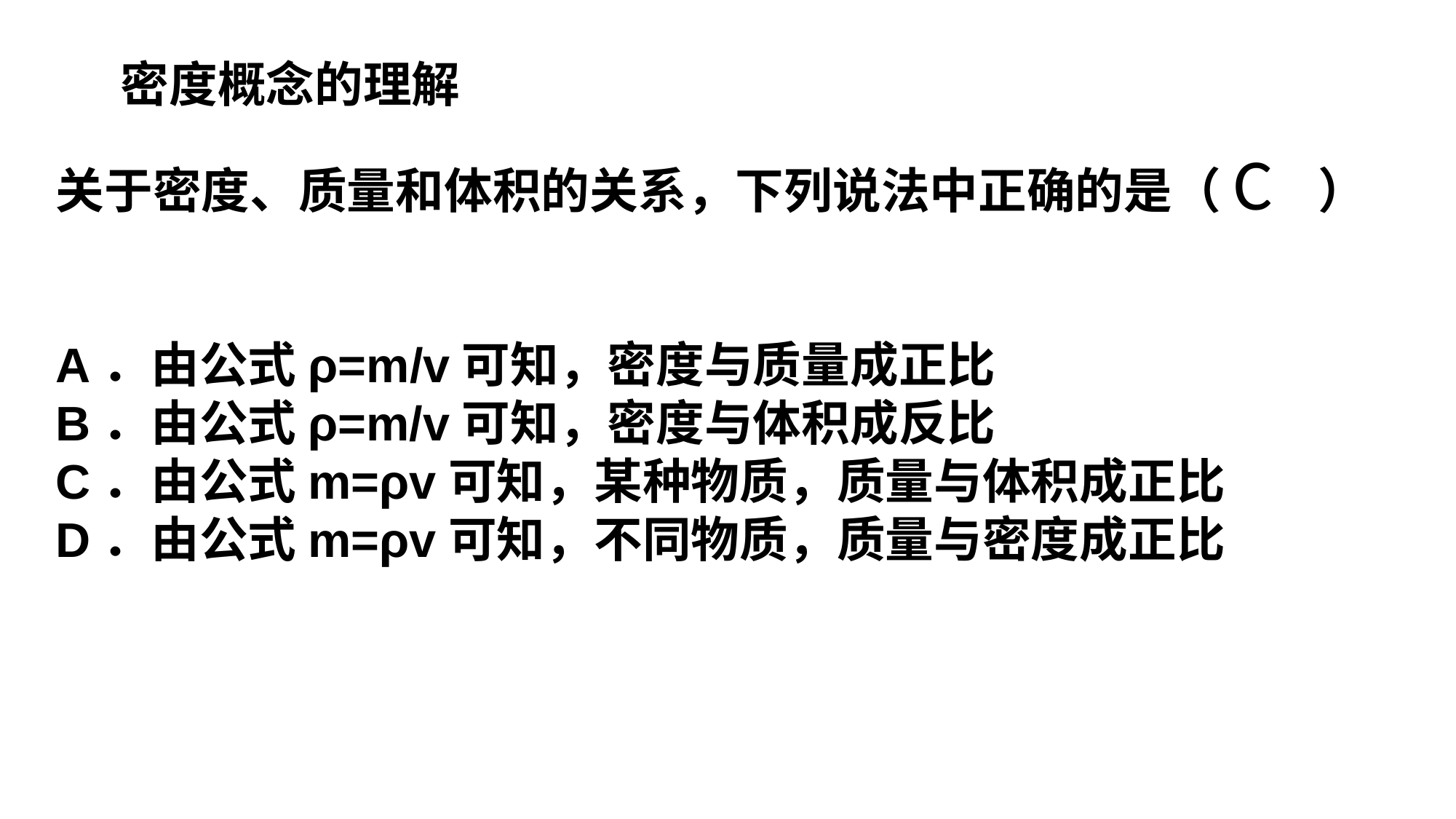

密度概念的理解
C
关于密度、质量和体积的关系，下列说法中正确的是（　　）

A．由公式ρ=m/v可知，密度与质量成正比
B．由公式ρ=m/v可知，密度与体积成反比
C．由公式m=ρv可知，某种物质，质量与体积成正比
D．由公式m=ρv可知，不同物质，质量与密度成正比